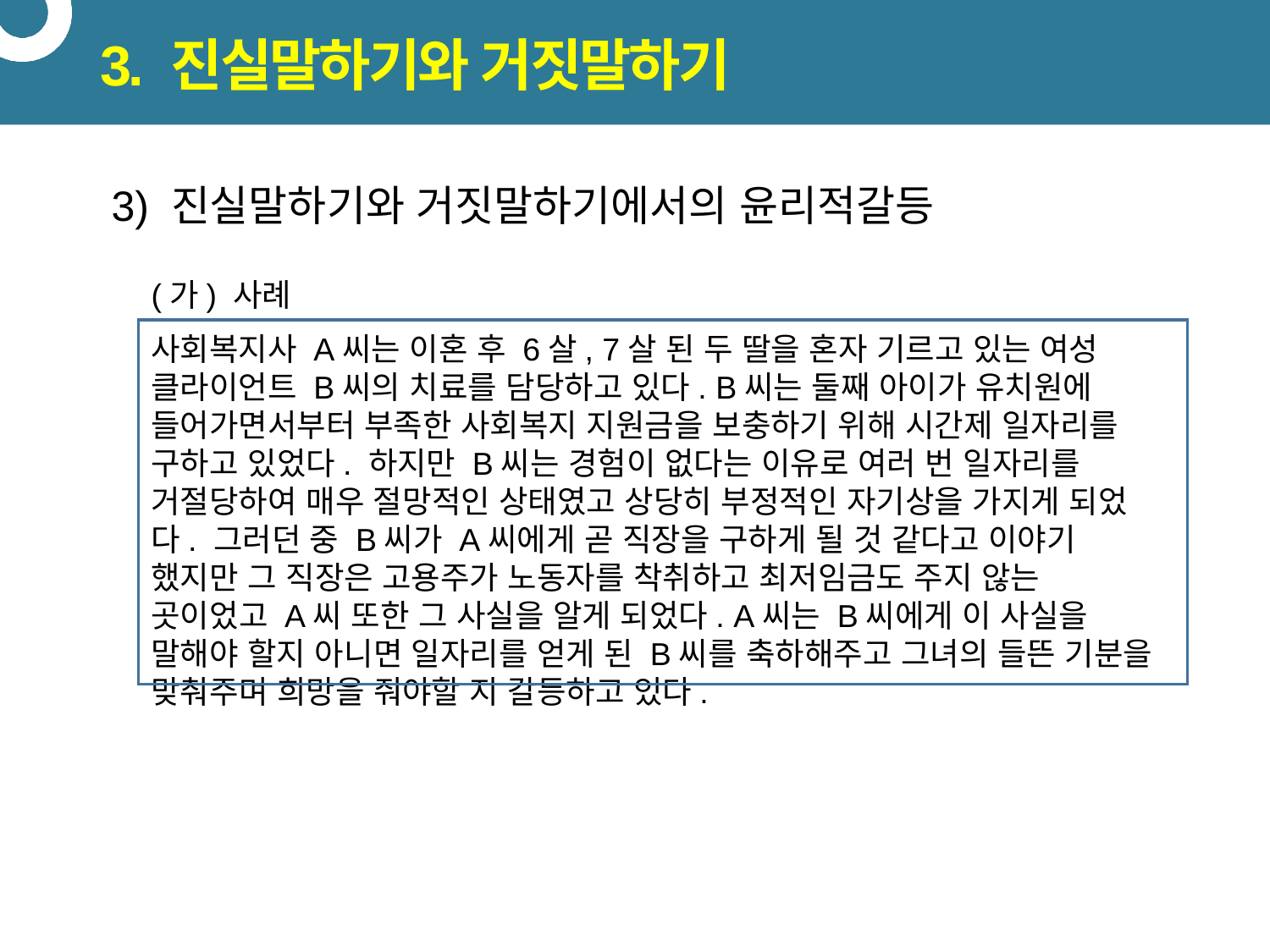

# 3. 진실말하기와 거짓말하기
3) 진실말하기와 거짓말하기에서의 윤리적갈등
(가) 사례

사회복지사 A씨는 이혼 후 6살, 7살 된 두 딸을 혼자 기르고 있는 여성 클라이언트 B씨의 치료를 담당하고 있다. B씨는 둘째 아이가 유치원에 들어가면서부터 부족한 사회복지 지원금을 보충하기 위해 시간제 일자리를 구하고 있었다. 하지만 B씨는 경험이 없다는 이유로 여러 번 일자리를 거절당하여 매우 절망적인 상태였고 상당히 부정적인 자기상을 가지게 되었다. 그러던 중 B씨가 A씨에게 곧 직장을 구하게 될 것 같다고 이야기 했지만 그 직장은 고용주가 노동자를 착취하고 최저임금도 주지 않는 곳이었고 A씨 또한 그 사실을 알게 되었다. A씨는 B씨에게 이 사실을 말해야 할지 아니면 일자리를 얻게 된 B씨를 축하해주고 그녀의 들뜬 기분을 맞춰주며 희망을 줘야할 지 갈등하고 있다.